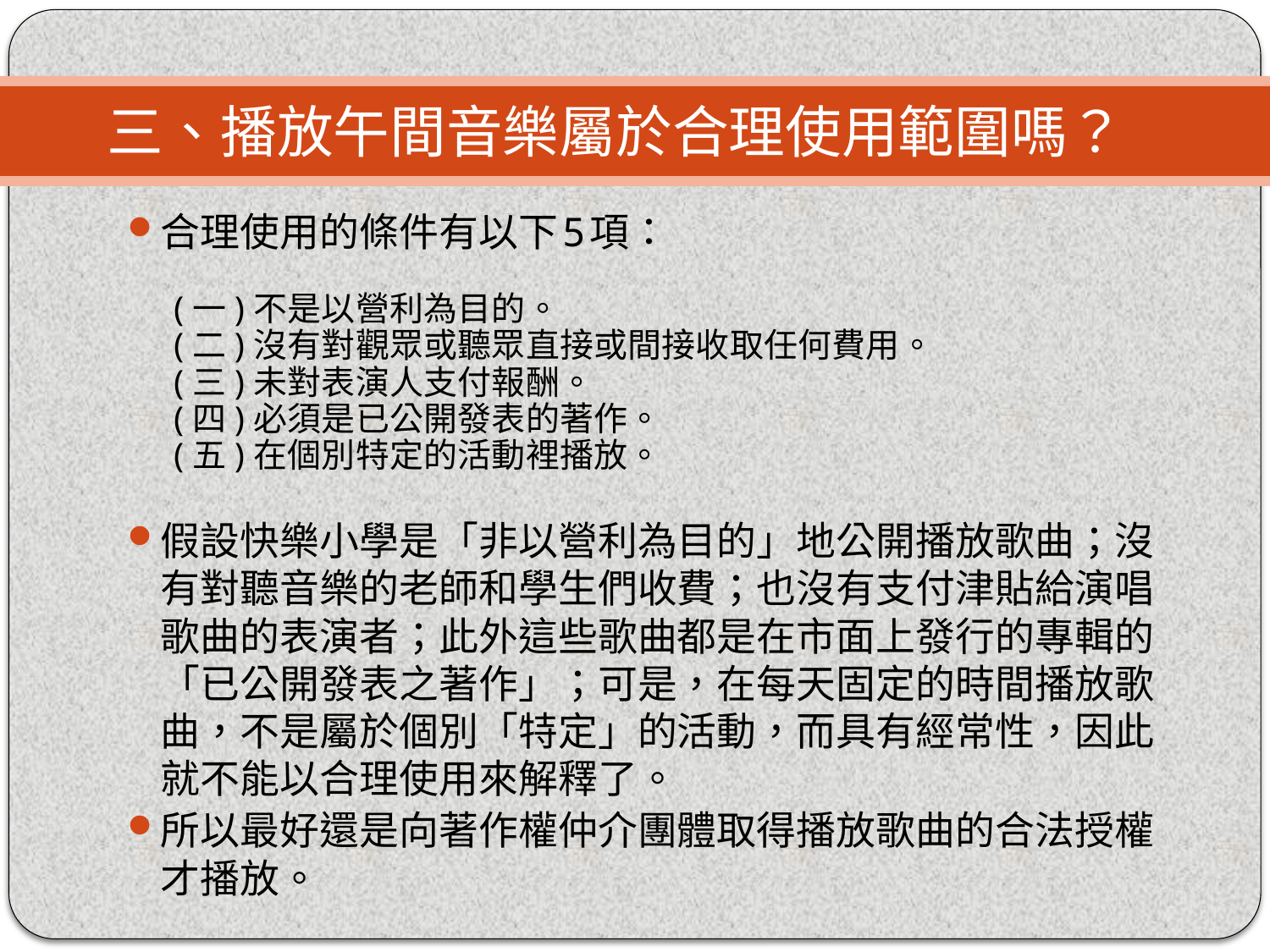

# 三、播放午間音樂屬於合理使用範圍嗎？

合理使用的條件有以下5項：

  (一)不是以營利為目的。
  (二)沒有對觀眾或聽眾直接或間接收取任何費用。
  (三)未對表演人支付報酬。
  (四)必須是已公開發表的著作。
  (五)在個別特定的活動裡播放。

假設快樂小學是「非以營利為目的」地公開播放歌曲；沒有對聽音樂的老師和學生們收費；也沒有支付津貼給演唱歌曲的表演者；此外這些歌曲都是在市面上發行的專輯的「已公開發表之著作」；可是，在每天固定的時間播放歌曲，不是屬於個別「特定」的活動，而具有經常性，因此就不能以合理使用來解釋了。
所以最好還是向著作權仲介團體取得播放歌曲的合法授權才播放。